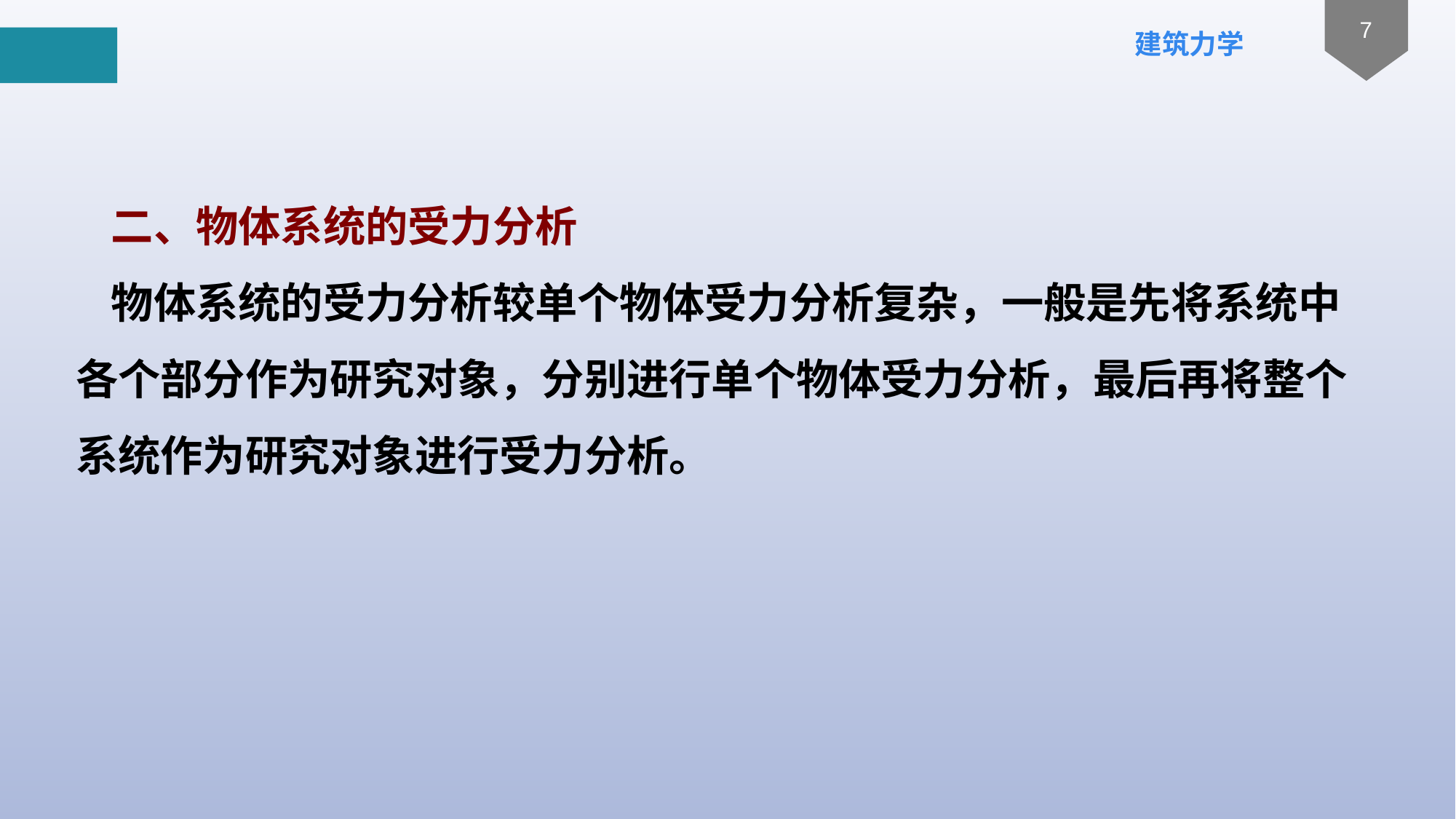

二、物体系统的受力分析
物体系统的受力分析较单个物体受力分析复杂，一般是先将系统中各个部分作为研究对象，分别进行单个物体受力分析，最后再将整个系统作为研究对象进行受力分析。